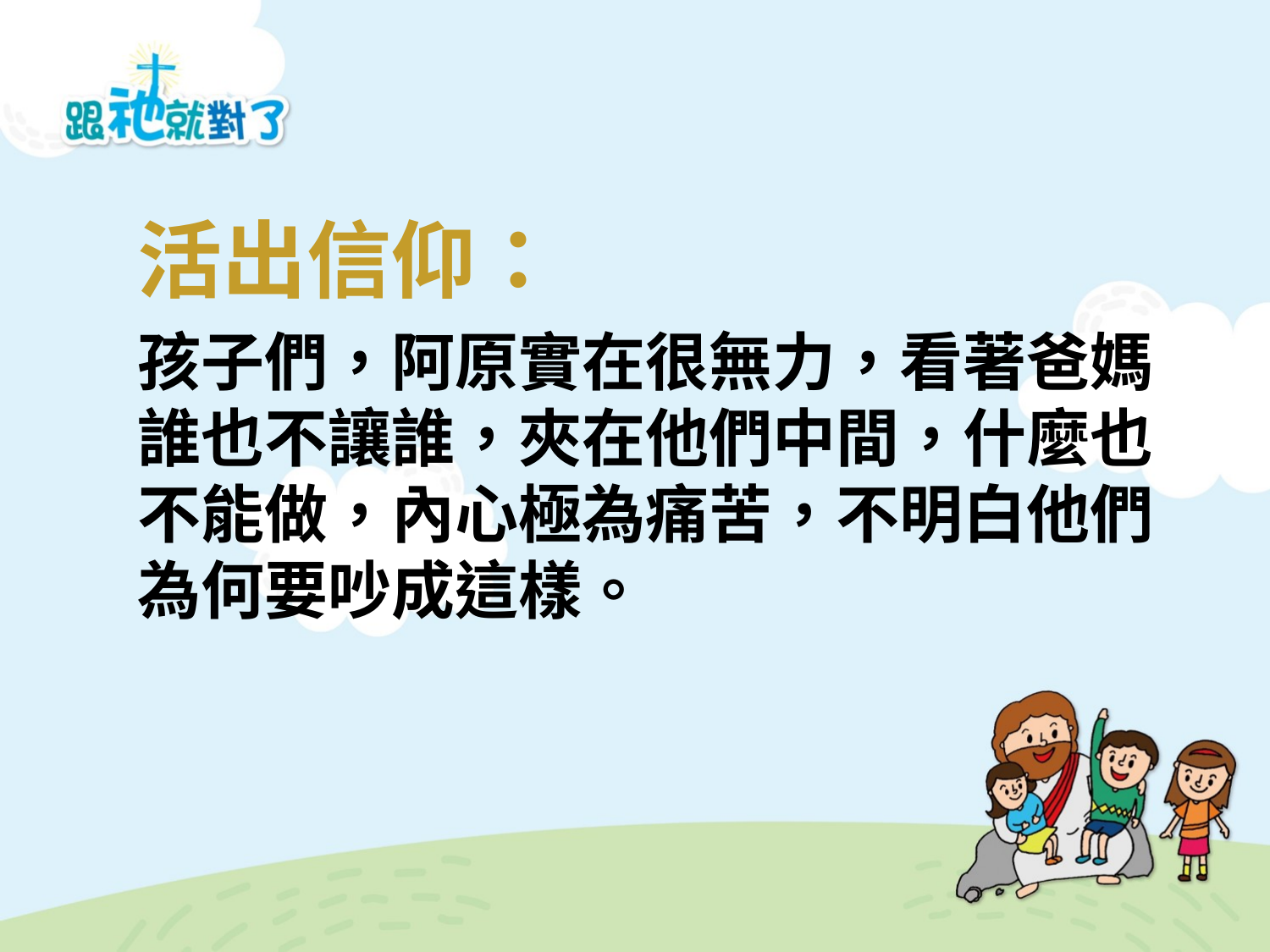

活出信仰：
孩子們，阿原實在很無力，看著爸媽誰也不讓誰，夾在他們中間，什麼也不能做，內心極為痛苦，不明白他們為何要吵成這樣。